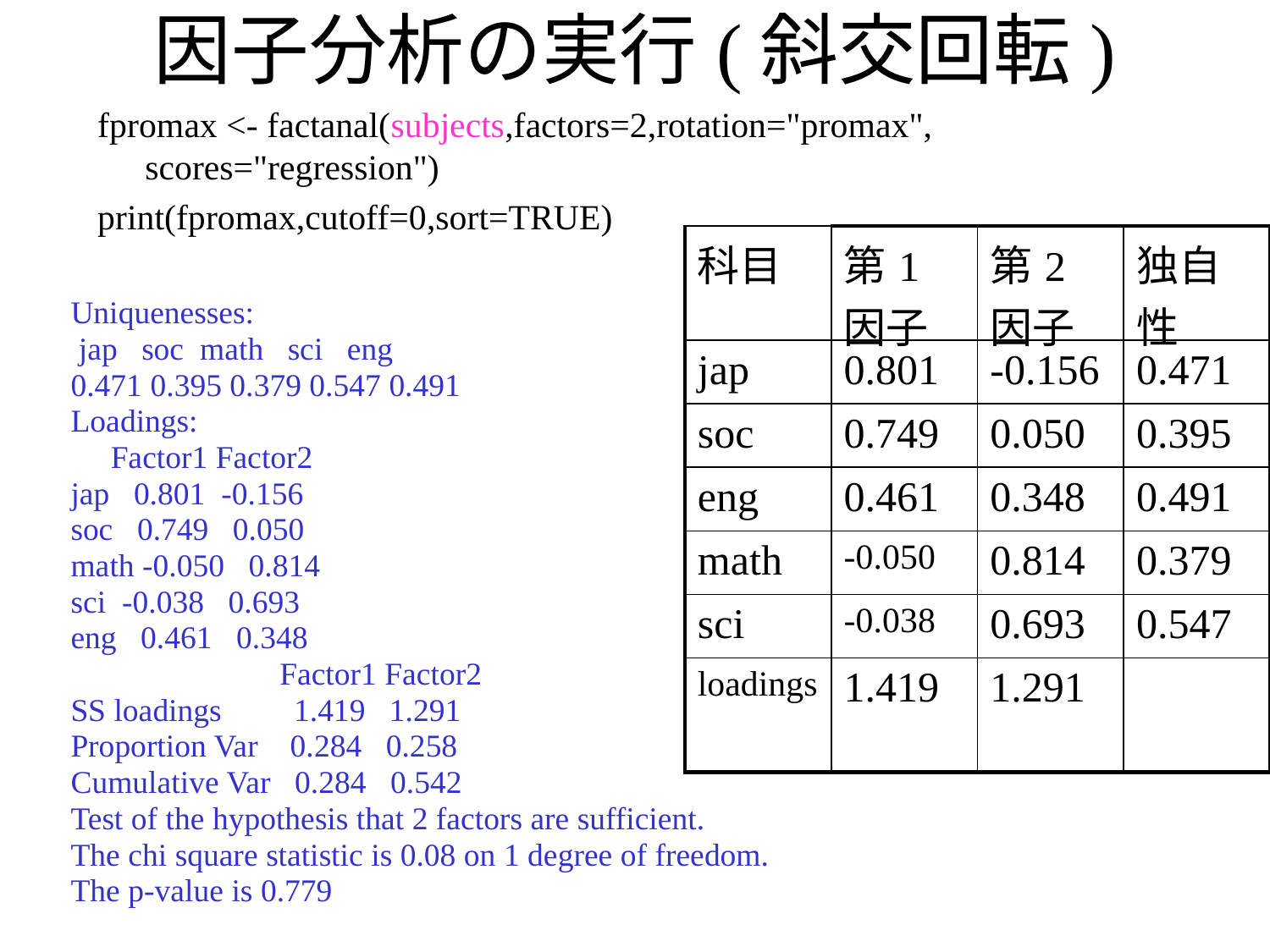

# 因子分析の実行(斜交回転)
fpromax <- factanal(subjects,factors=2,rotation="promax", scores="regression")
print(fpromax,cutoff=0,sort=TRUE)
| 科目 | 第1因子 | 第2因子 | 独自性 |
| --- | --- | --- | --- |
| jap | 0.801 | -0.156 | 0.471 |
| soc | 0.749 | 0.050 | 0.395 |
| eng | 0.461 | 0.348 | 0.491 |
| math | -0.050 | 0.814 | 0.379 |
| sci | -0.038 | 0.693 | 0.547 |
| loadings | 1.419 | 1.291 |  |
Uniquenesses:
 jap   soc  math   sci   eng
0.471 0.395 0.379 0.547 0.491
Loadings:
     Factor1 Factor2
jap   0.801  -0.156
soc   0.749   0.050
math -0.050   0.814
sci  -0.038   0.693
eng   0.461   0.348
                          Factor1 Factor2
SS loadings         1.419   1.291
Proportion Var    0.284   0.258
Cumulative Var   0.284   0.542
Test of the hypothesis that 2 factors are sufficient.
The chi square statistic is 0.08 on 1 degree of freedom.
The p-value is 0.779